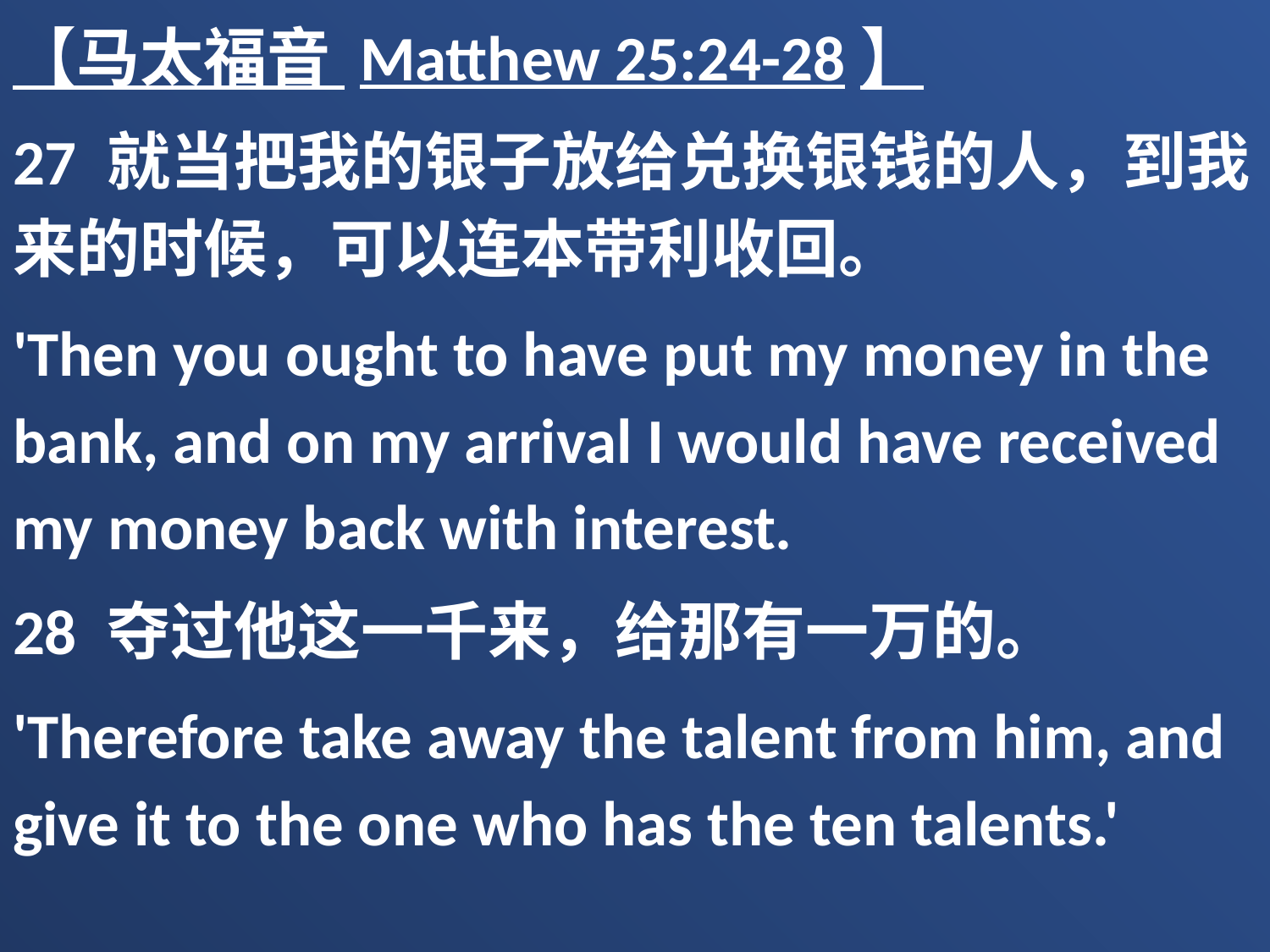

【马太福音 Matthew 25:24-28】
27 就当把我的银子放给兑换银钱的人，到我来的时候，可以连本带利收回。
'Then you ought to have put my money in the bank, and on my arrival I would have received my money back with interest.
28 夺过他这一千来，给那有一万的。
'Therefore take away the talent from him, and give it to the one who has the ten talents.'